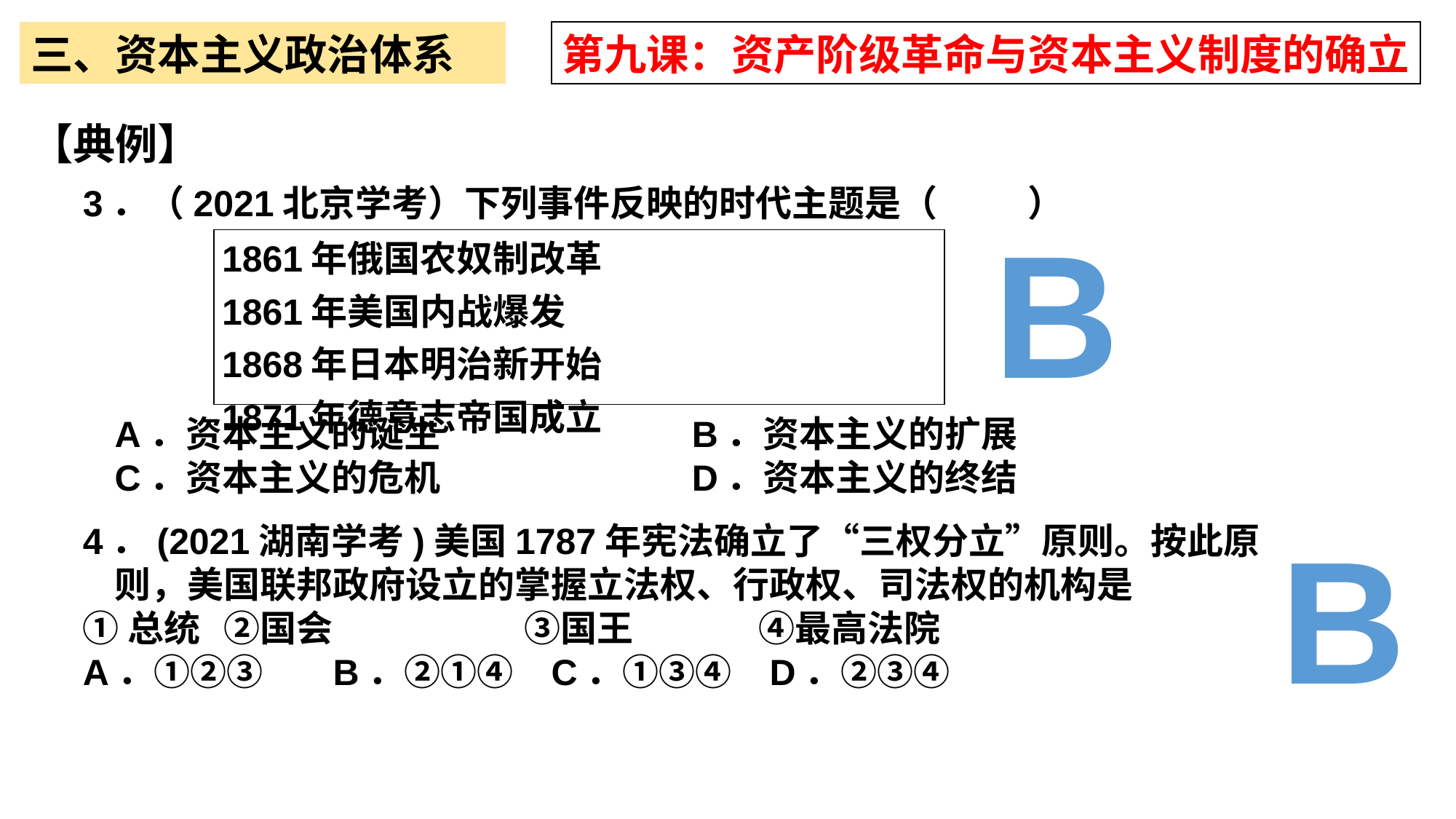

三、资本主义政治体系
第九课：资产阶级革命与资本主义制度的确立
【典例】
3．（2021北京学考）下列事件反映的时代主题是（           ）
B
| 1861年俄国农奴制改革 1861年美国内战爆发 1868年日本明治新开始 1871年德意志帝国成立 |
| --- |
A．资本主义的诞生	                    B．资本主义的扩展
C．资本主义的危机	                    D．资本主义的终结
B
4．(2021湖南学考)美国1787年宪法确立了“三权分立”原则。按此原则，美国联邦政府设立的掌握立法权、行政权、司法权的机构是
①总统	②国会	          ③国王	            ④最高法院
A．①②③	B．②①④	C．①③④	D．②③④